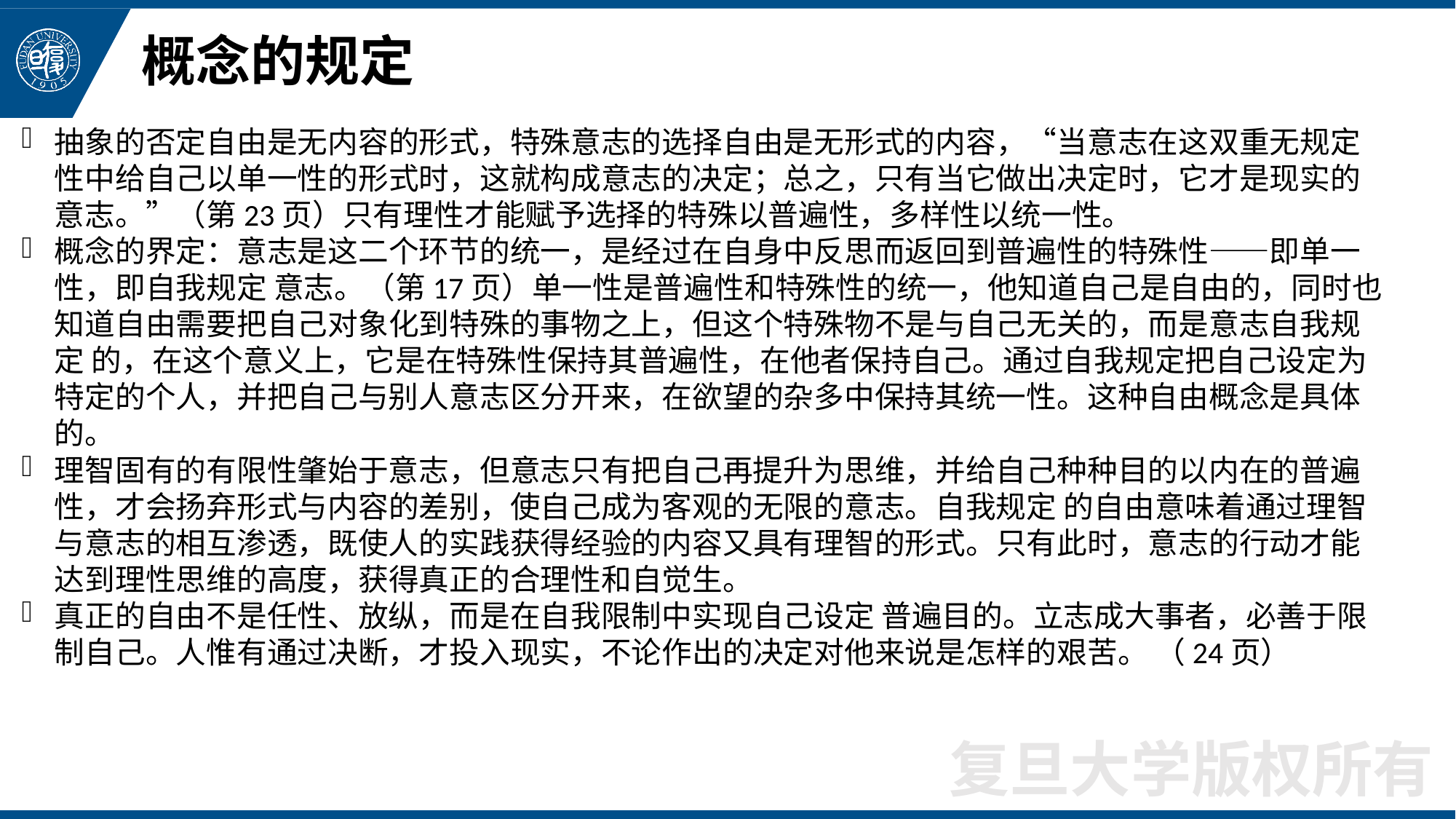

# 概念的规定
抽象的否定自由是无内容的形式，特殊意志的选择自由是无形式的内容，“当意志在这双重无规定性中给自己以单一性的形式时，这就构成意志的决定；总之，只有当它做出决定时，它才是现实的意志。”（第23页）只有理性才能赋予选择的特殊以普遍性，多样性以统一性。
概念的界定：意志是这二个环节的统一，是经过在自身中反思而返回到普遍性的特殊性——即单一性，即自我规定 意志。（第17页）单一性是普遍性和特殊性的统一，他知道自己是自由的，同时也知道自由需要把自己对象化到特殊的事物之上，但这个特殊物不是与自己无关的，而是意志自我规定 的，在这个意义上，它是在特殊性保持其普遍性，在他者保持自己。通过自我规定把自己设定为特定的个人，并把自己与别人意志区分开来，在欲望的杂多中保持其统一性。这种自由概念是具体的。
理智固有的有限性肇始于意志，但意志只有把自己再提升为思维，并给自己种种目的以内在的普遍性，才会扬弃形式与内容的差别，使自己成为客观的无限的意志。自我规定 的自由意味着通过理智与意志的相互渗透，既使人的实践获得经验的内容又具有理智的形式。只有此时，意志的行动才能达到理性思维的高度，获得真正的合理性和自觉生。
真正的自由不是任性、放纵，而是在自我限制中实现自己设定 普遍目的。立志成大事者，必善于限制自己。人惟有通过决断，才投入现实，不论作出的决定对他来说是怎样的艰苦。 （24页）